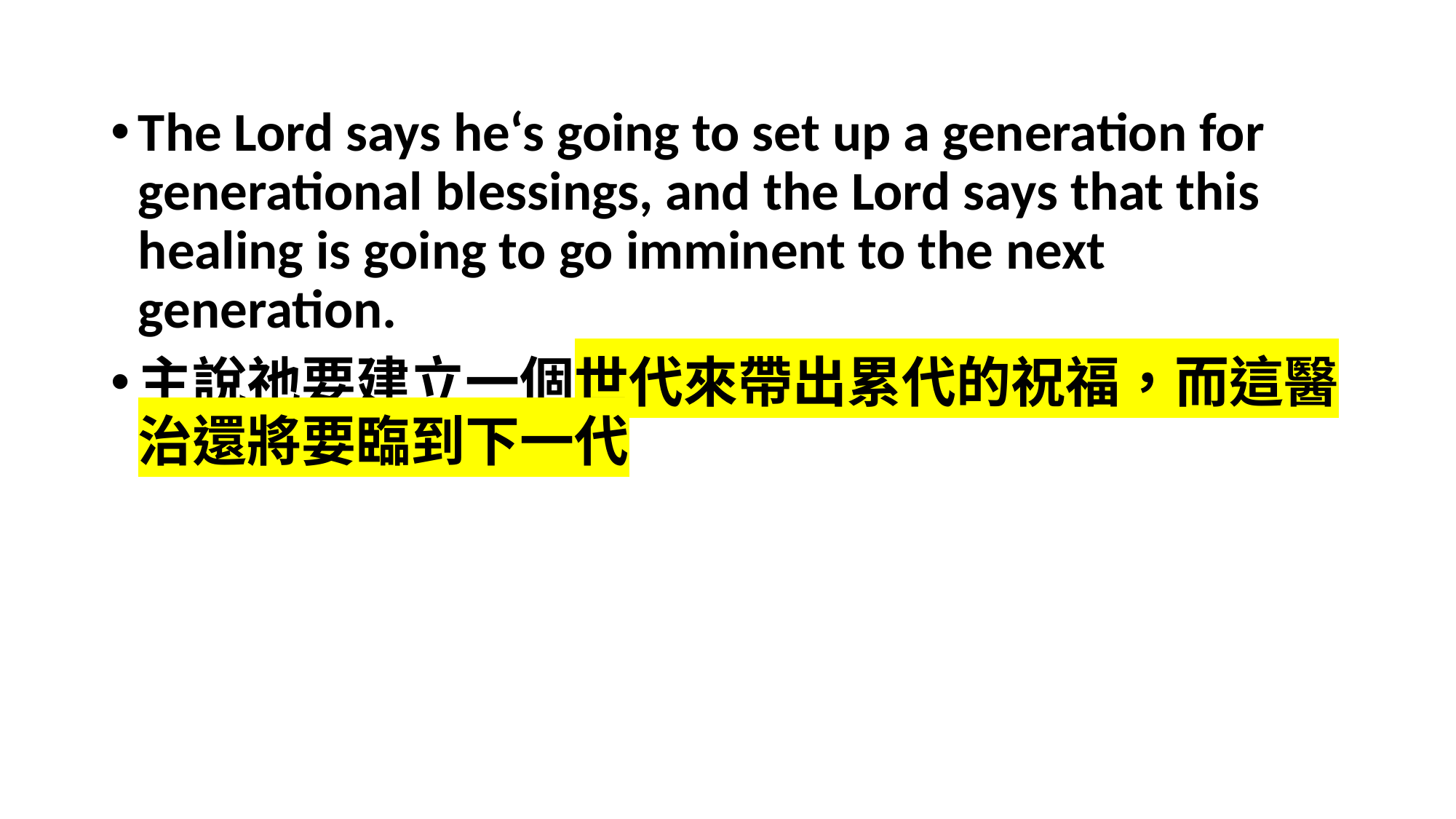

The Lord says he‘s going to set up a generation for generational blessings, and the Lord says that this healing is going to go imminent to the next generation.
主說祂要建立一個世代來帶出累代的祝福，而這醫治還將要臨到下一代